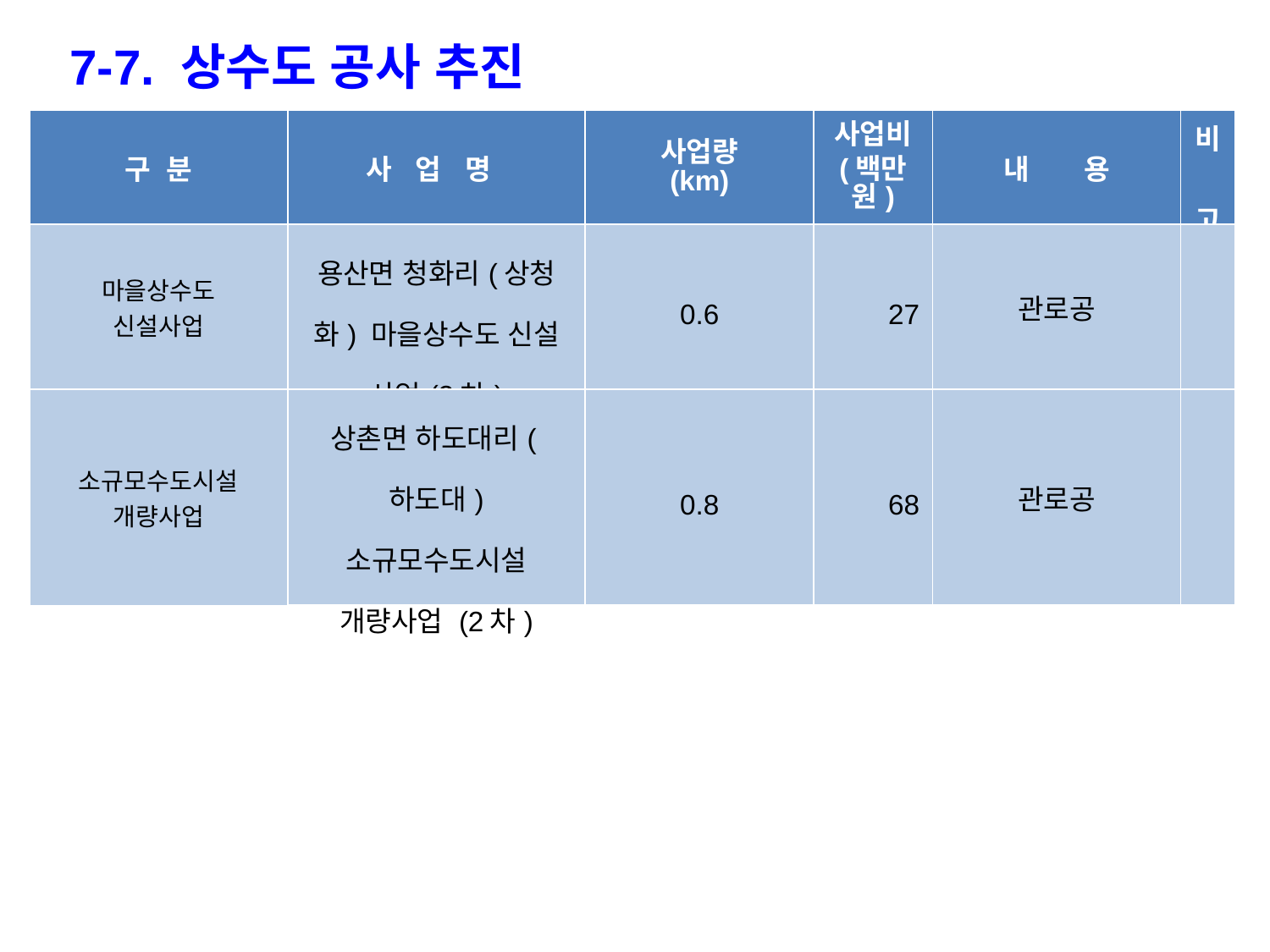

7-7. 상수도 공사 추진
| 구 분 | 사 업 명 | 사업량 (km) | 사업비 (백만원) | 내 용 | 비 고 |
| --- | --- | --- | --- | --- | --- |
| 마을상수도 신설사업 | 용산면 청화리(상청화) 마을상수도 신설 사업(2차) | 0.6 | 27 | 관로공 |  |
| 소규모수도시설 개량사업 | 상촌면 하도대리(하도대) 소규모수도시설 개량사업 (2차) | 0.8 | 68 | 관로공 |  |